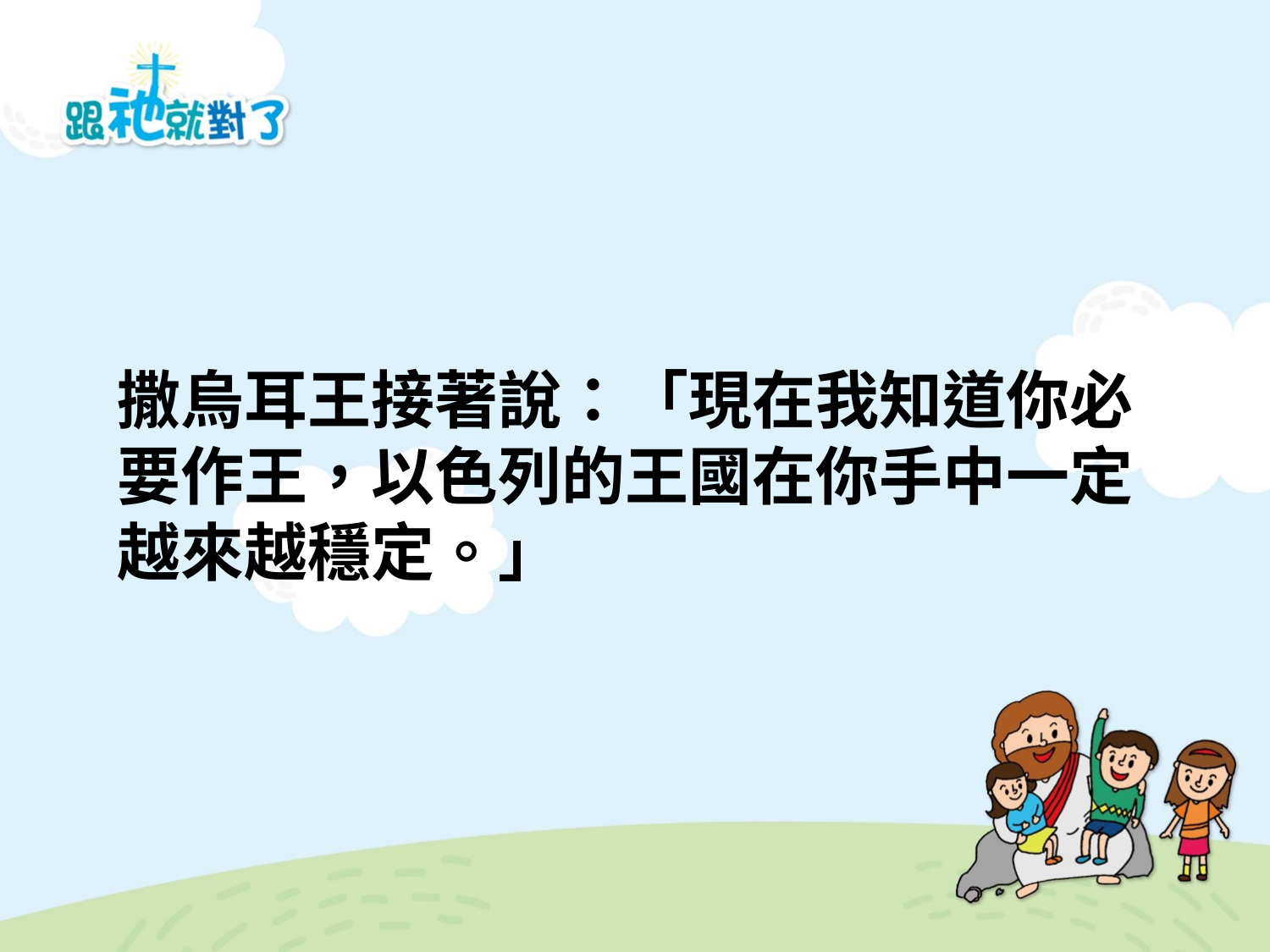

撒烏耳王接著說：「現在我知道你必要作王，以色列的王國在你手中一定越來越穩定。」